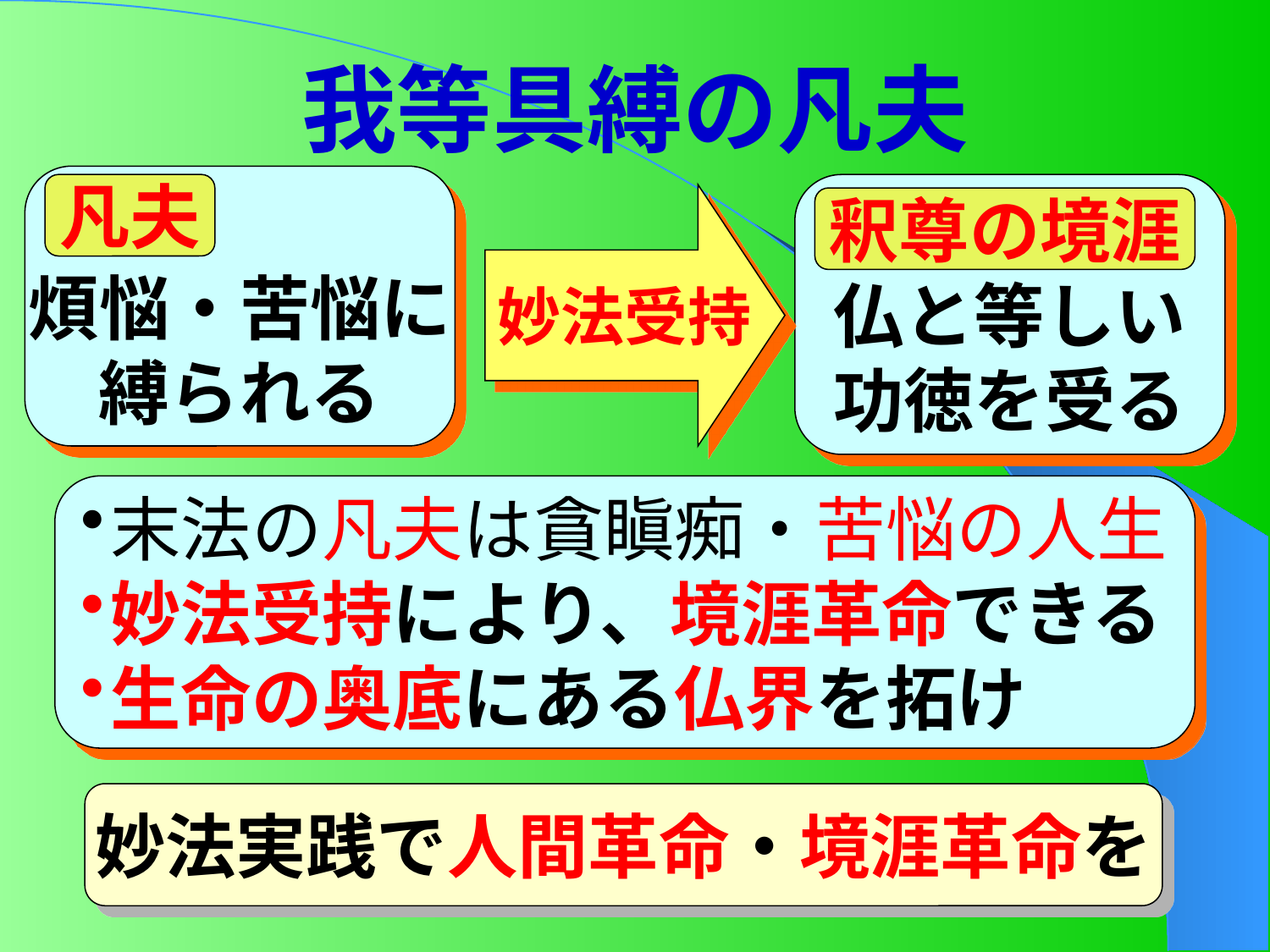

# 我等具縛の凡夫

煩悩・苦悩に
縛られる
凡夫

仏と等しい
功徳を受る
釈尊の境涯
妙法受持
末法の凡夫は貪瞋痴・苦悩の人生
妙法受持により、境涯革命できる
生命の奥底にある仏界を拓け
妙法実践で人間革命・境涯革命を